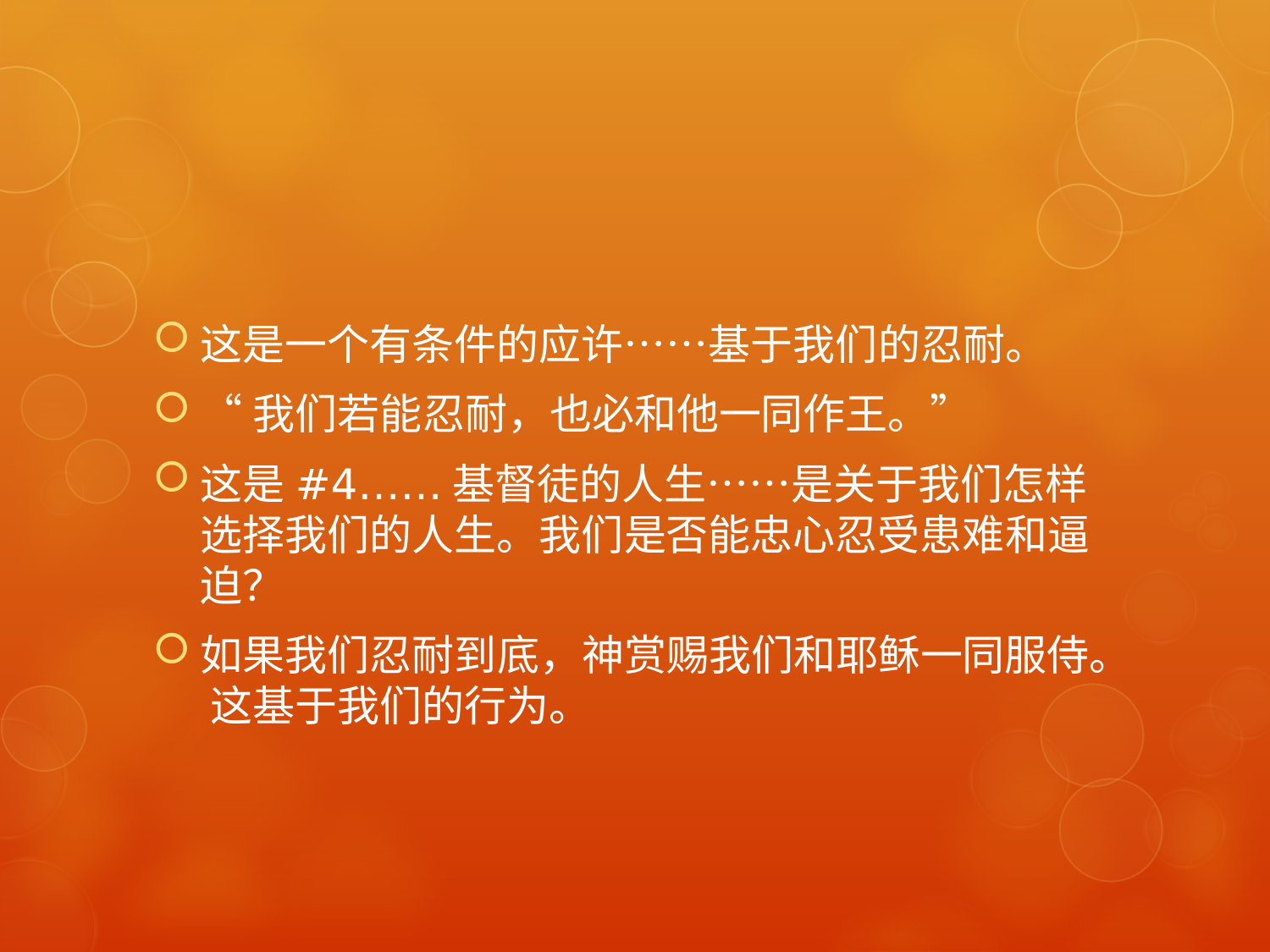

这是一个有条件的应许……基于我们的忍耐。
“我们若能忍耐，也必和他一同作王。”
这是#4……基督徒的人生……是关于我们怎样选择我们的人生。我们是否能忠心忍受患难和逼迫？
如果我们忍耐到底，神赏赐我们和耶稣一同服侍。 这基于我们的行为。